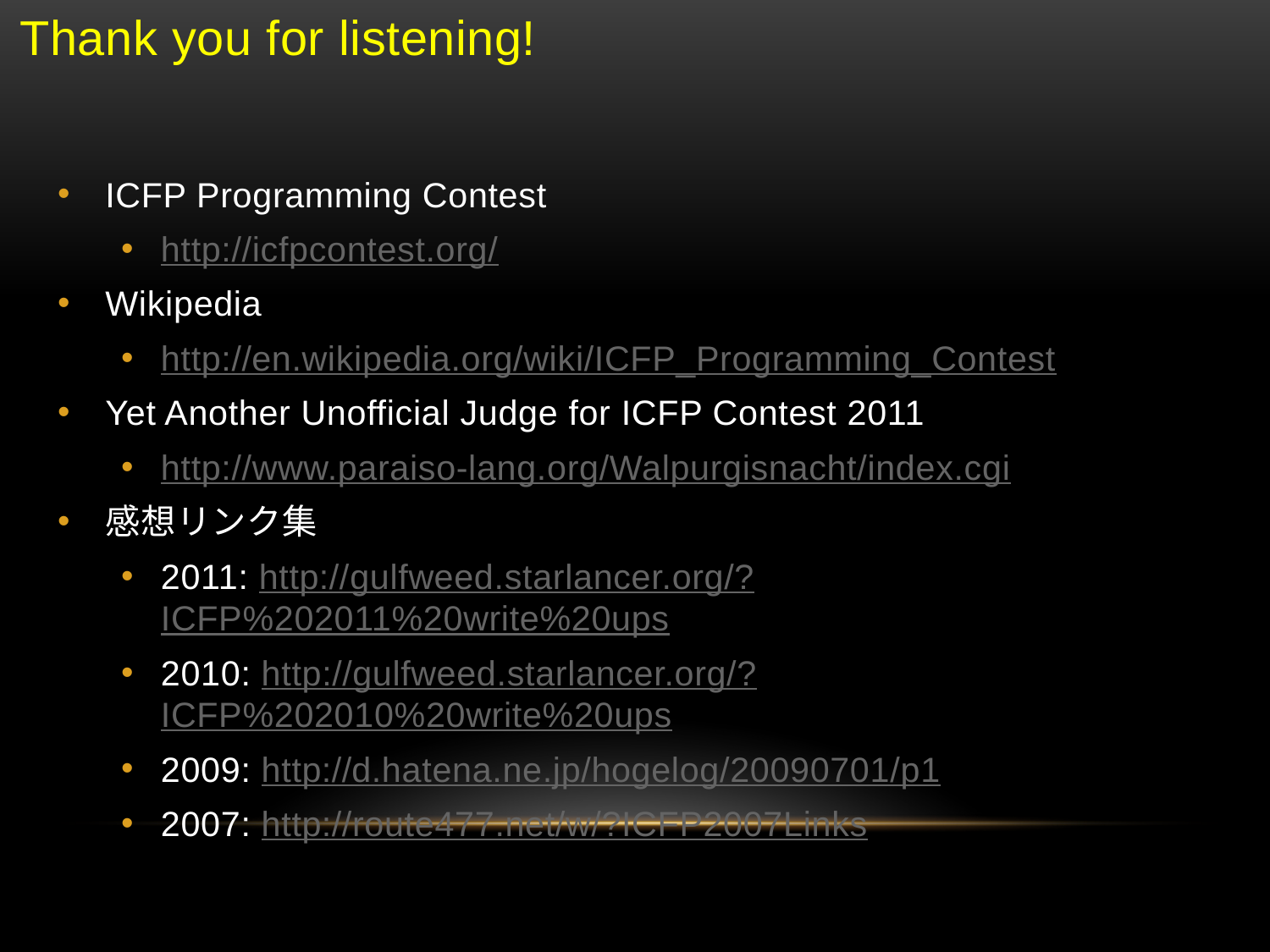

Thank you for listening!
ICFP Programming Contest
http://icfpcontest.org/
Wikipedia
http://en.wikipedia.org/wiki/ICFP_Programming_Contest
Yet Another Unofficial Judge for ICFP Contest 2011
http://www.paraiso-lang.org/Walpurgisnacht/index.cgi
感想リンク集
2011: http://gulfweed.starlancer.org/?ICFP%202011%20write%20ups
2010: http://gulfweed.starlancer.org/?ICFP%202010%20write%20ups
2009: http://d.hatena.ne.jp/hogelog/20090701/p1
2007: http://route477.net/w/?ICFP2007Links